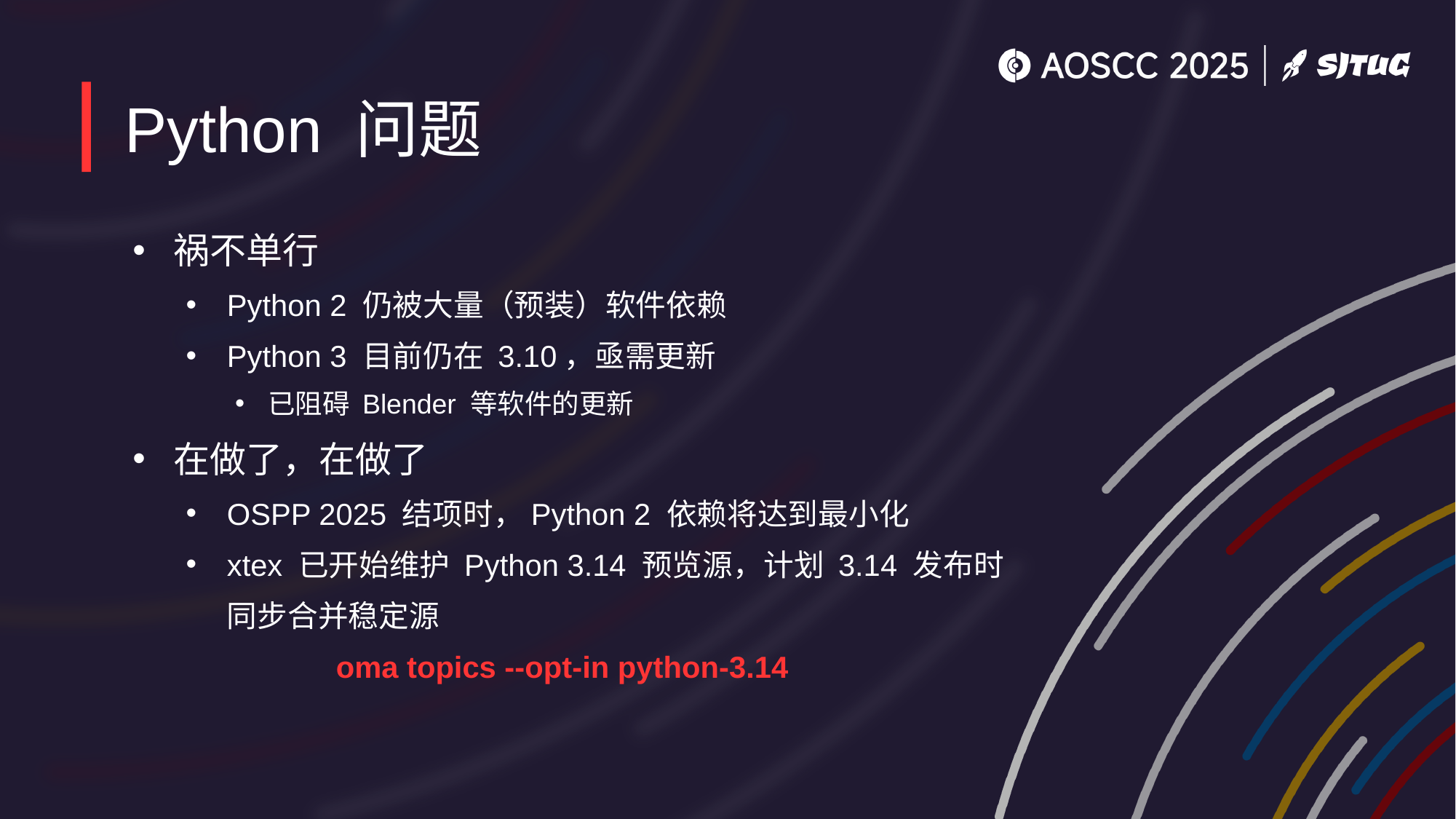

# Python 问题
祸不单行
Python 2 仍被大量（预装）软件依赖
Python 3 目前仍在 3.10，亟需更新
已阻碍 Blender 等软件的更新
在做了，在做了
OSPP 2025 结项时，Python 2 依赖将达到最小化
xtex 已开始维护 Python 3.14 预览源，计划 3.14 发布时
同步合并稳定源
	oma topics --opt-in python-3.14